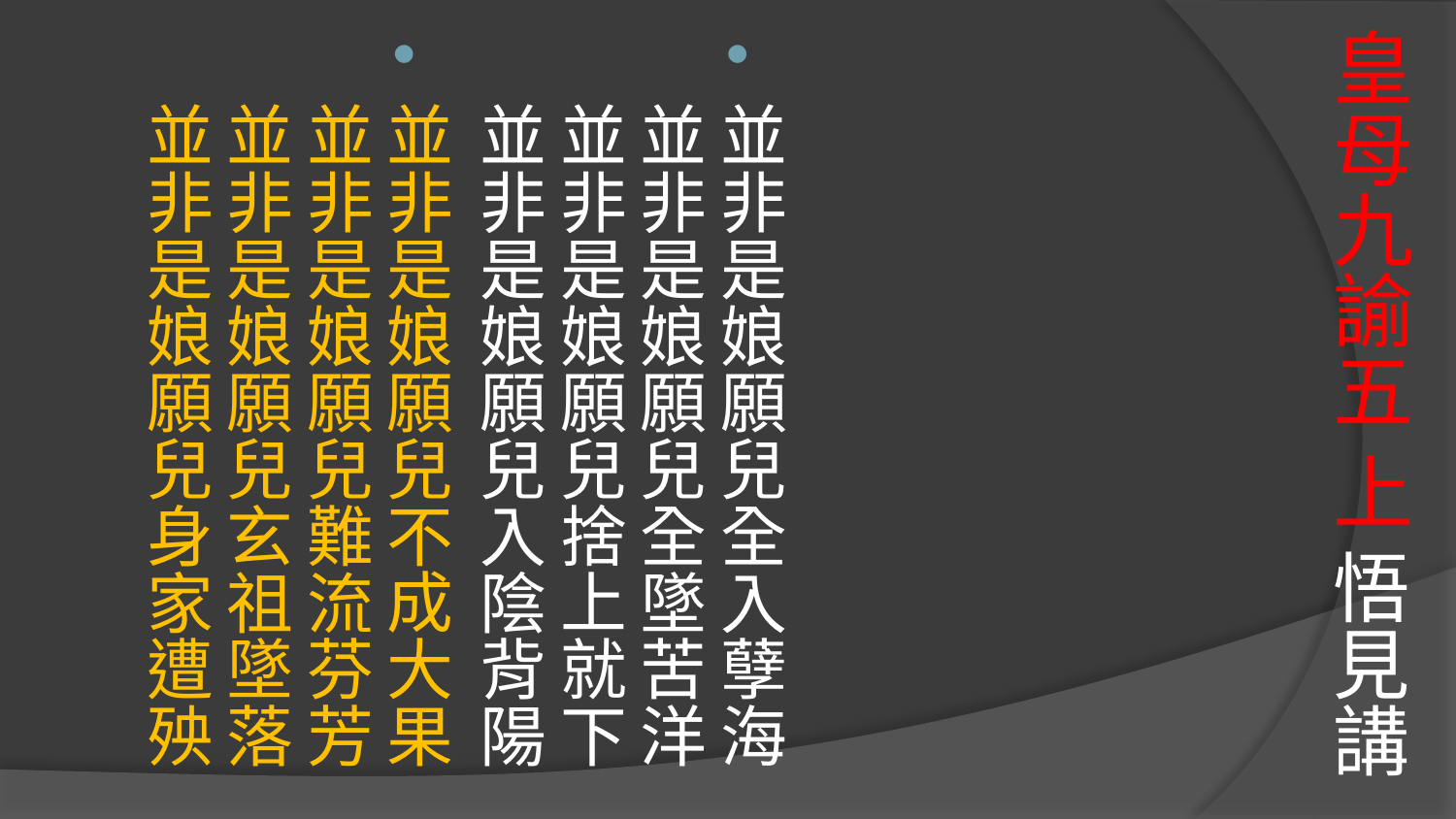

# 皇母九諭五 上 悟見講
並非是娘願兒全入孽海並非是娘願兒全墜苦洋
並非是娘願兒捨上就下並非是娘願兒入陰背陽
並非是娘願兒不成大果並非是娘願兒難流芬芳
並非是娘願兒玄祖墜落並非是娘願兒身家遭殃